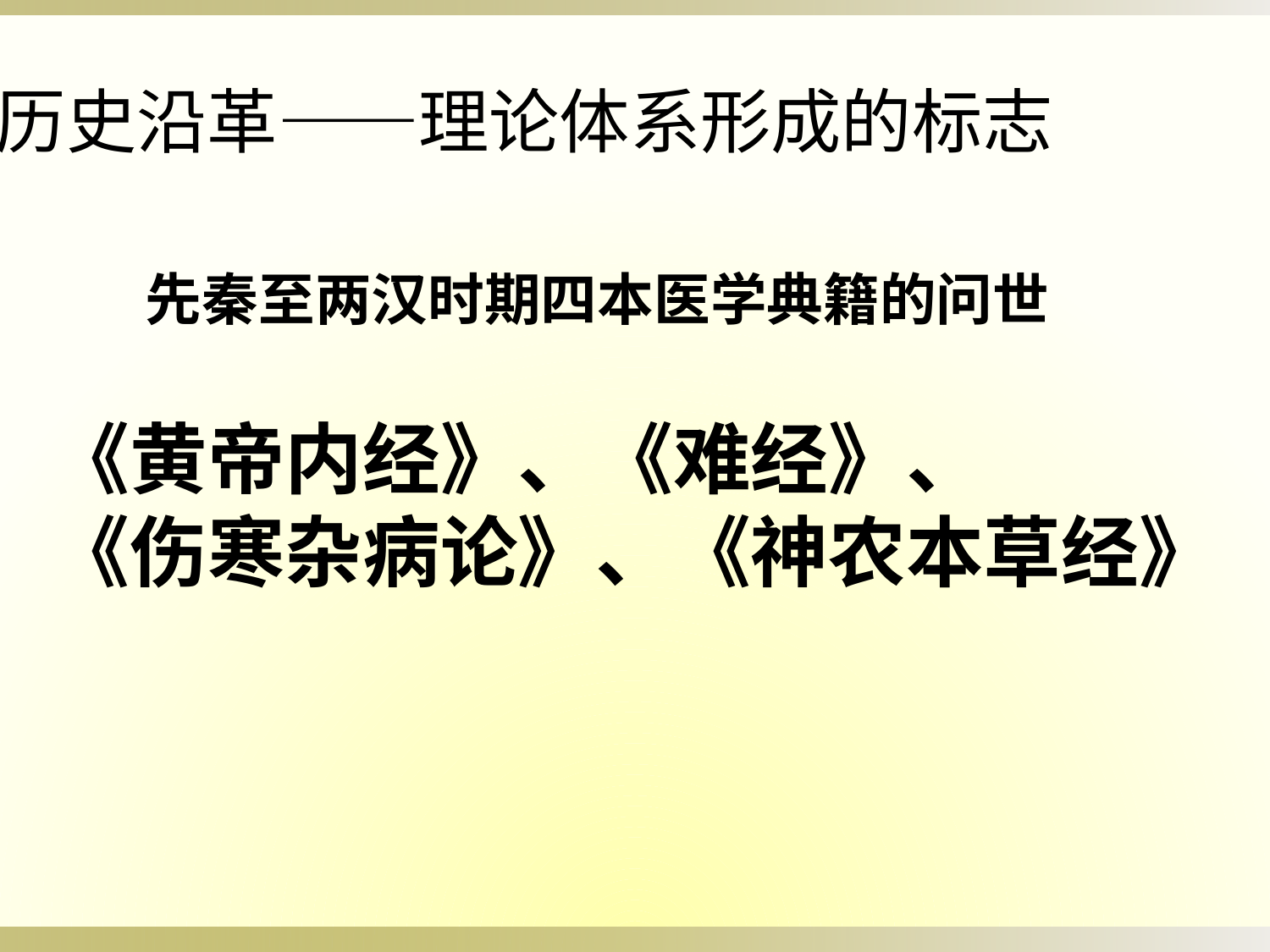

历史沿革——理论体系形成的标志

先秦至两汉时期四本医学典籍的问世

《黄帝内经》、《难经》、
《伤寒杂病论》、《神农本草经》